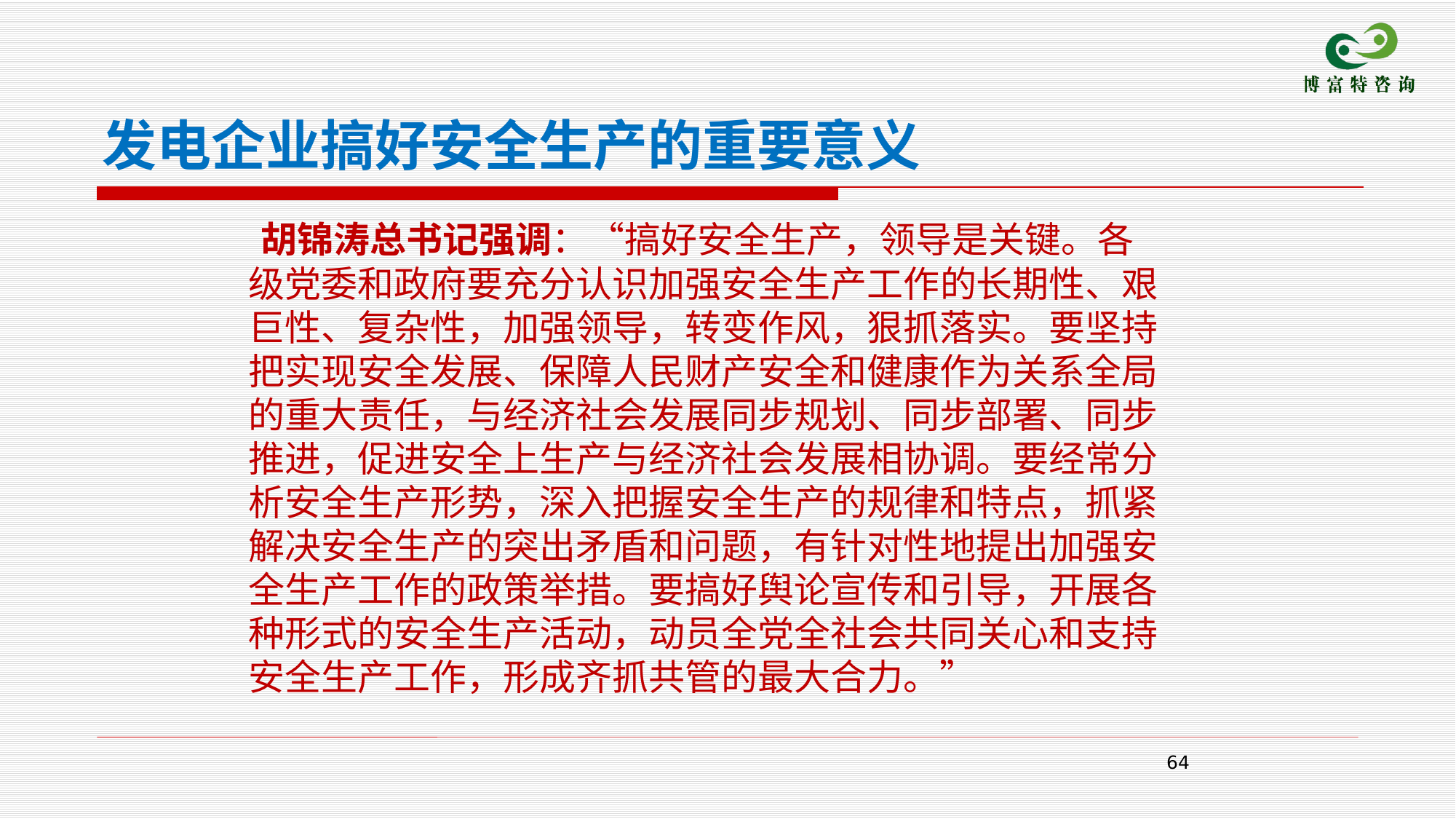

发电企业搞好安全生产的重要意义
      胡锦涛总书记强调：“搞好安全生产，领导是关键。各级党委和政府要充分认识加强安全生产工作的长期性、艰巨性、复杂性，加强领导，转变作风，狠抓落实。要坚持把实现安全发展、保障人民财产安全和健康作为关系全局的重大责任，与经济社会发展同步规划、同步部署、同步推进，促进安全上生产与经济社会发展相协调。要经常分析安全生产形势，深入把握安全生产的规律和特点，抓紧解决安全生产的突出矛盾和问题，有针对性地提出加强安全生产工作的政策举措。要搞好舆论宣传和引导，开展各种形式的安全生产活动，动员全党全社会共同关心和支持安全生产工作，形成齐抓共管的最大合力。”

64